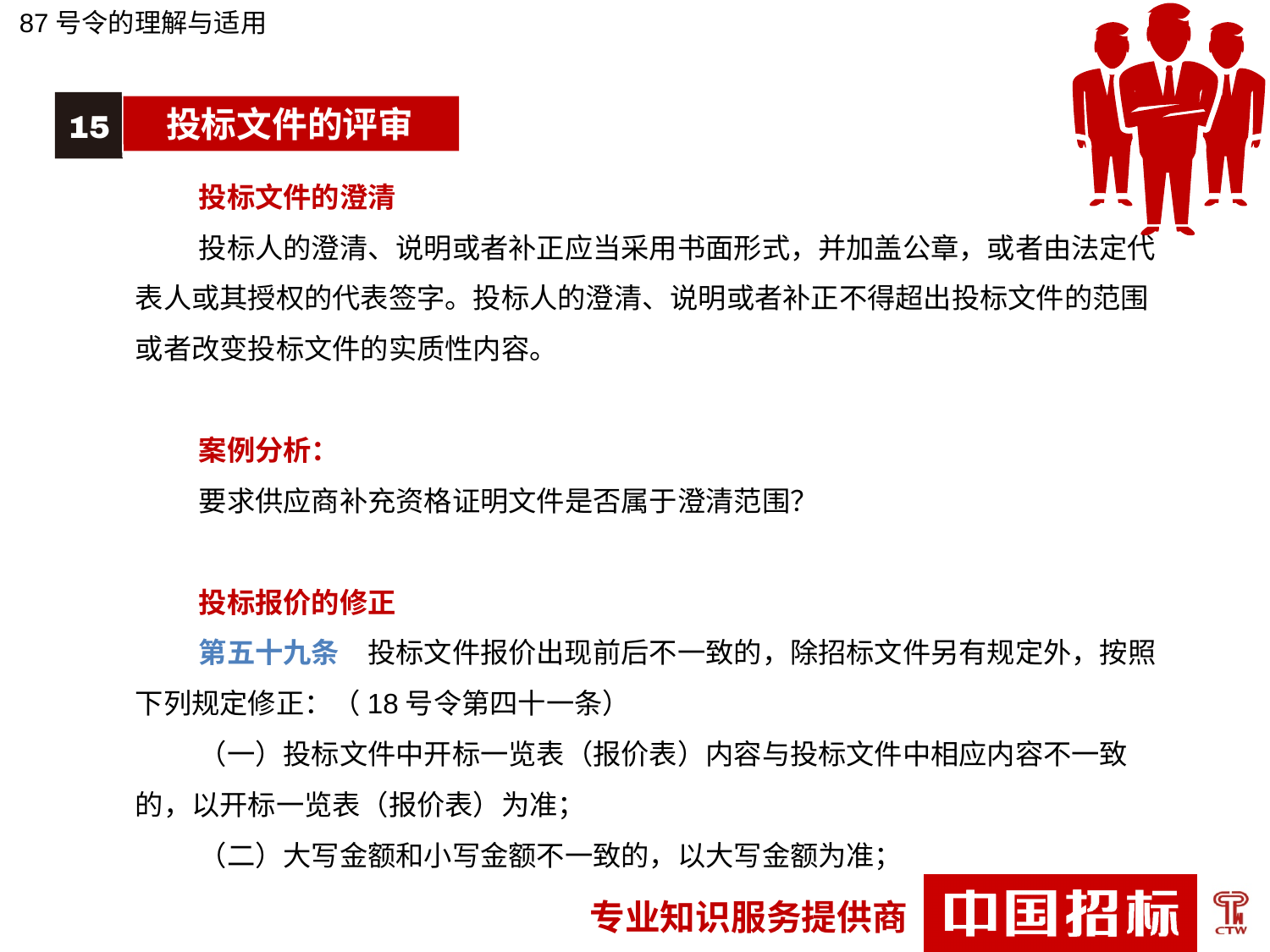

87号令的理解与适用

15
投标文件的评审
投标文件的澄清
投标人的澄清、说明或者补正应当采用书面形式，并加盖公章，或者由法定代表人或其授权的代表签字。投标人的澄清、说明或者补正不得超出投标文件的范围或者改变投标文件的实质性内容。

案例分析：
要求供应商补充资格证明文件是否属于澄清范围？

投标报价的修正
第五十九条　投标文件报价出现前后不一致的，除招标文件另有规定外，按照下列规定修正：（18号令第四十一条）
（一）投标文件中开标一览表（报价表）内容与投标文件中相应内容不一致的，以开标一览表（报价表）为准；
（二）大写金额和小写金额不一致的，以大写金额为准；